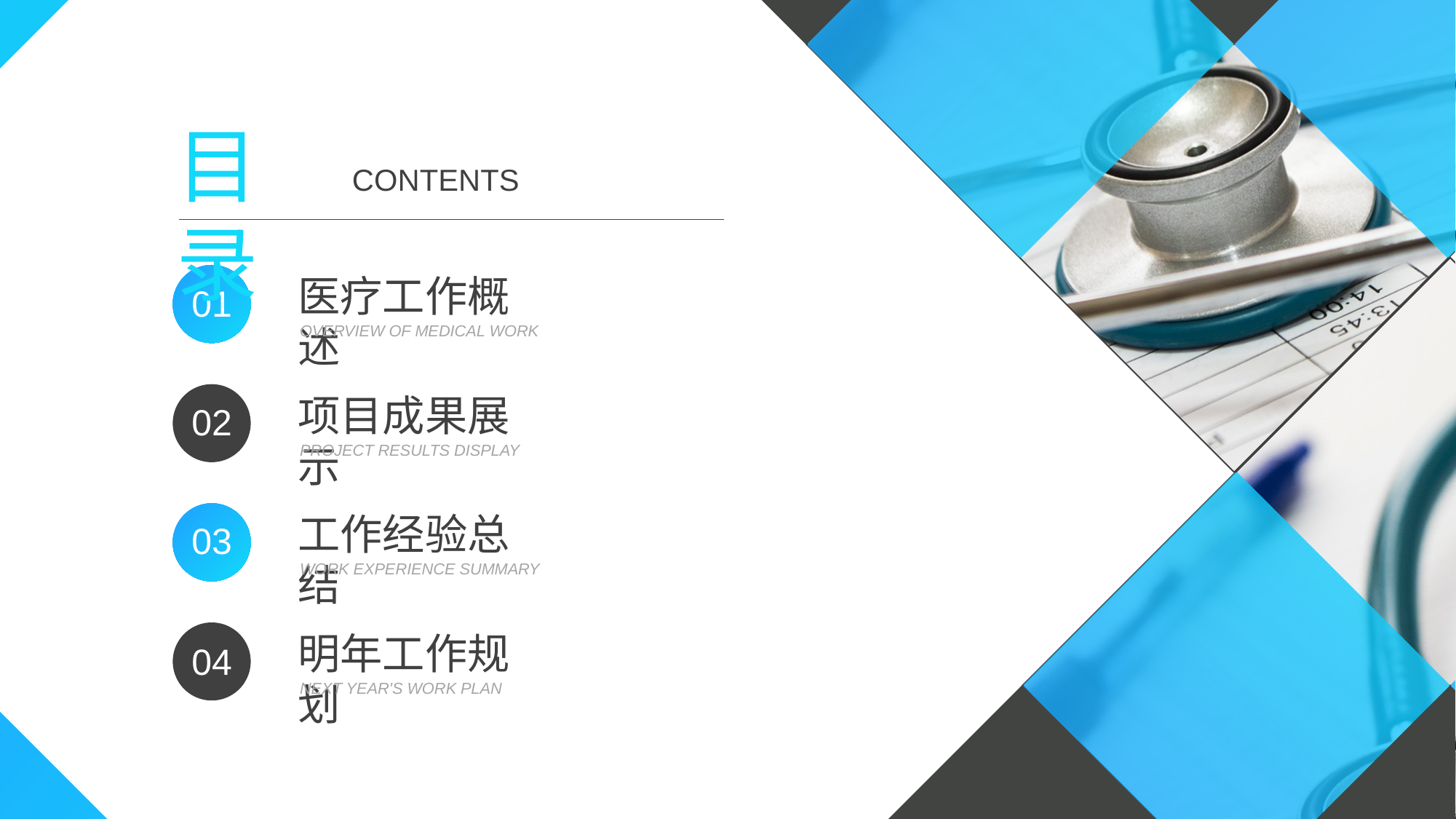

目录
CONTENTS
医疗工作概述

01
OVERVIEW OF MEDICAL WORK
项目成果展示

02
PROJECT RESULTS DISPLAY
工作经验总结

03
WORK EXPERIENCE SUMMARY
明年工作规划

04
NEXT YEAR'S WORK PLAN